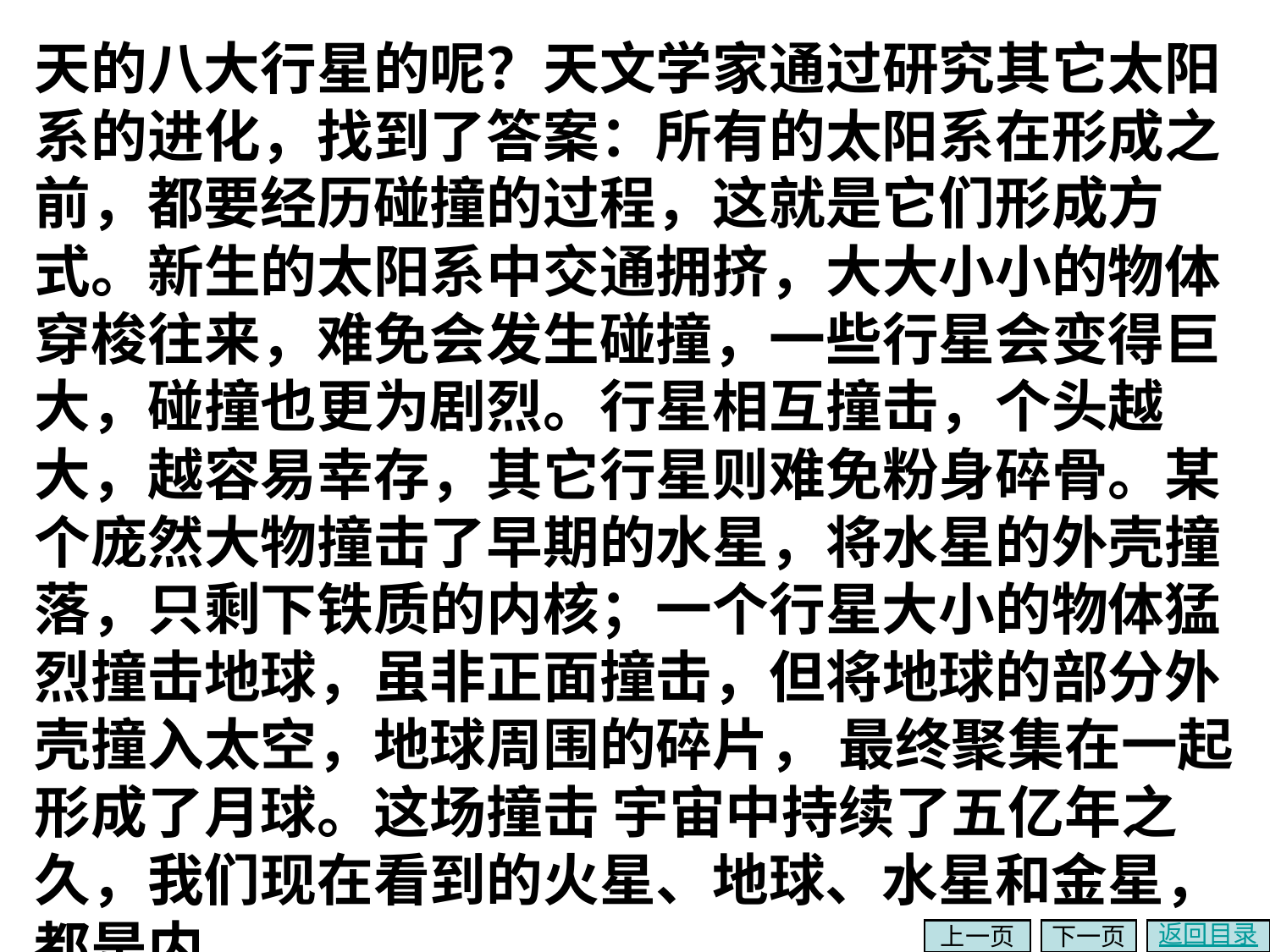

天的八大行星的呢？天文学家通过研究其它太阳系的进化，找到了答案：所有的太阳系在形成之前，都要经历碰撞的过程，这就是它们形成方式。新生的太阳系中交通拥挤，大大小小的物体穿梭往来，难免会发生碰撞，一些行星会变得巨大，碰撞也更为剧烈。行星相互撞击，个头越大，越容易幸存，其它行星则难免粉身碎骨。某个庞然大物撞击了早期的水星，将水星的外壳撞落，只剩下铁质的内核；一个行星大小的物体猛烈撞击地球，虽非正面撞击，但将地球的部分外壳撞入太空，地球周围的碎片， 最终聚集在一起形成了月球。这场撞击 宇宙中持续了五亿年之久，我们现在看到的火星、地球、水星和金星，都是内
上一页
下一页
返回目录